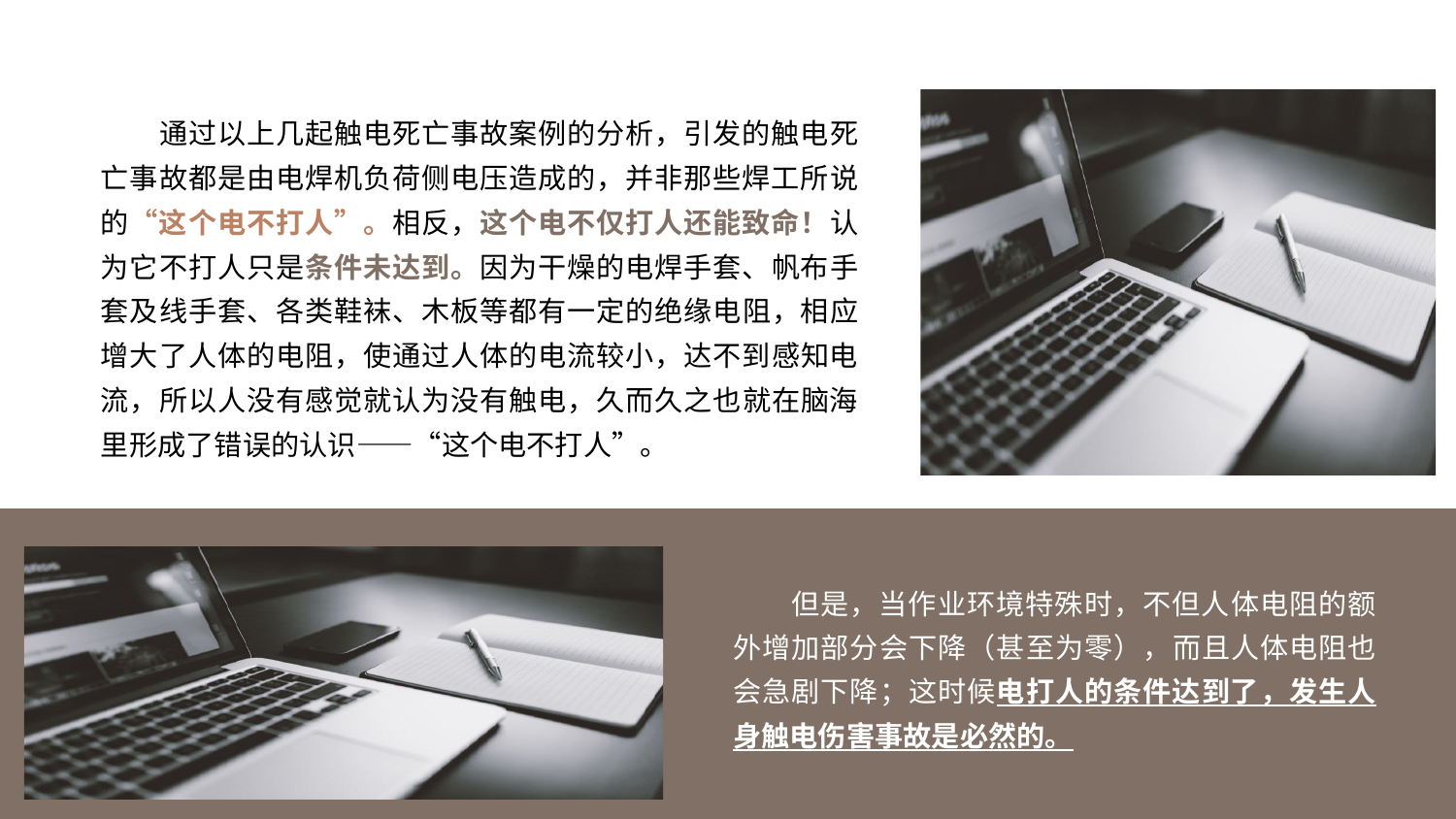

一、惨痛的教训

       通过以上几起触电死亡事故案例的分析，引发的触电死亡事故都是由电焊机负荷侧电压造成的，并非那些焊工所说的“这个电不打人”。相反，这个电不仅打人还能致命！认为它不打人只是条件未达到。因为干燥的电焊手套、帆布手套及线手套、各类鞋袜、木板等都有一定的绝缘电阻，相应增大了人体的电阻，使通过人体的电流较小，达不到感知电流，所以人没有感觉就认为没有触电，久而久之也就在脑海里形成了错误的认识——“这个电不打人”。

       但是，当作业环境特殊时，不但人体电阻的额外增加部分会下降（甚至为零），而且人体电阻也会急剧下降；这时候电打人的条件达到了，发生人身触电伤害事故是必然的。